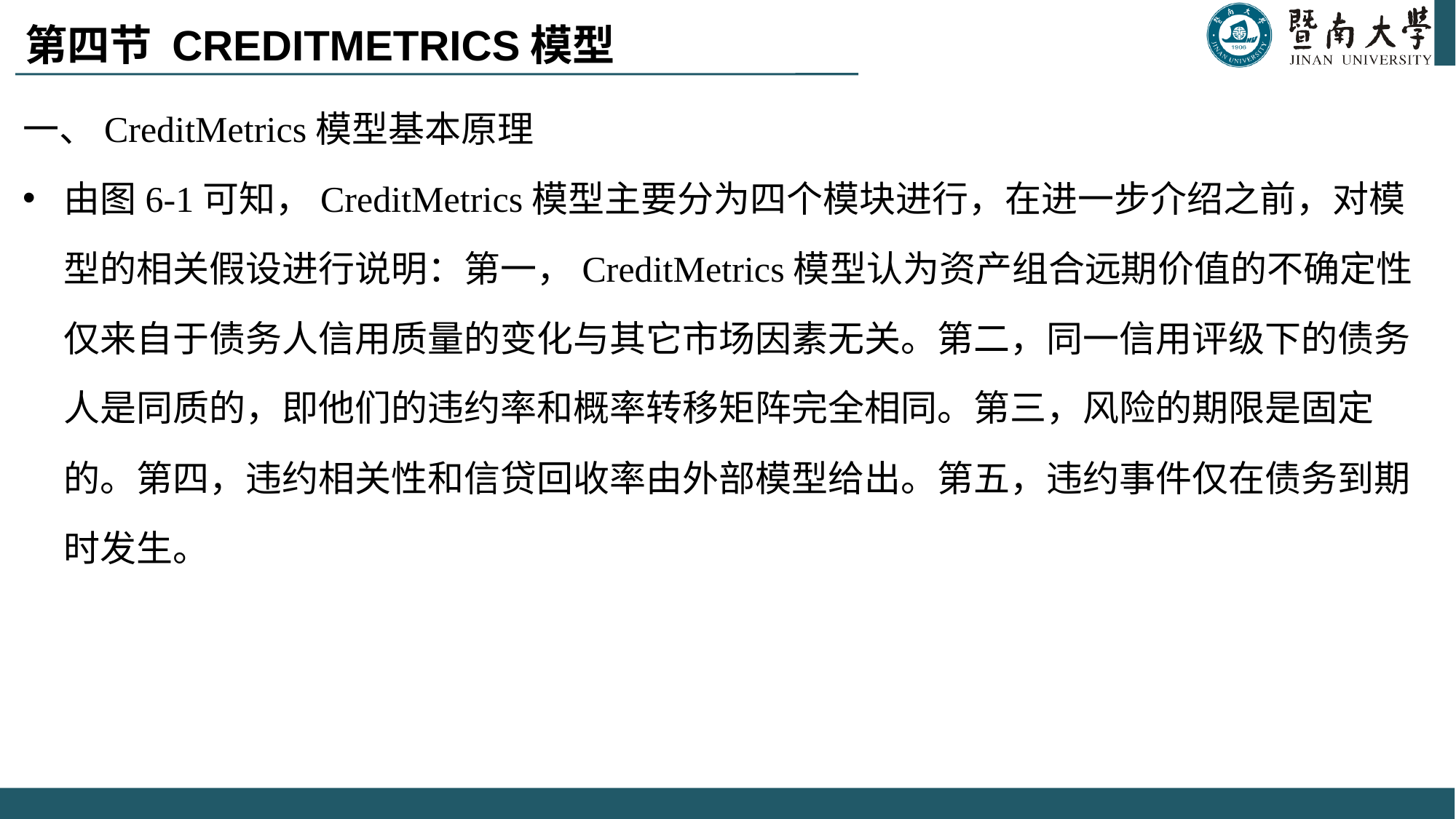

# 第四节 CreditMetrics模型
一、CreditMetrics模型基本原理
由图6-1可知，CreditMetrics模型主要分为四个模块进行，在进一步介绍之前，对模型的相关假设进行说明：第一，CreditMetrics模型认为资产组合远期价值的不确定性仅来自于债务人信用质量的变化与其它市场因素无关。第二，同一信用评级下的债务人是同质的，即他们的违约率和概率转移矩阵完全相同。第三，风险的期限是固定的。第四，违约相关性和信贷回收率由外部模型给出。第五，违约事件仅在债务到期时发生。